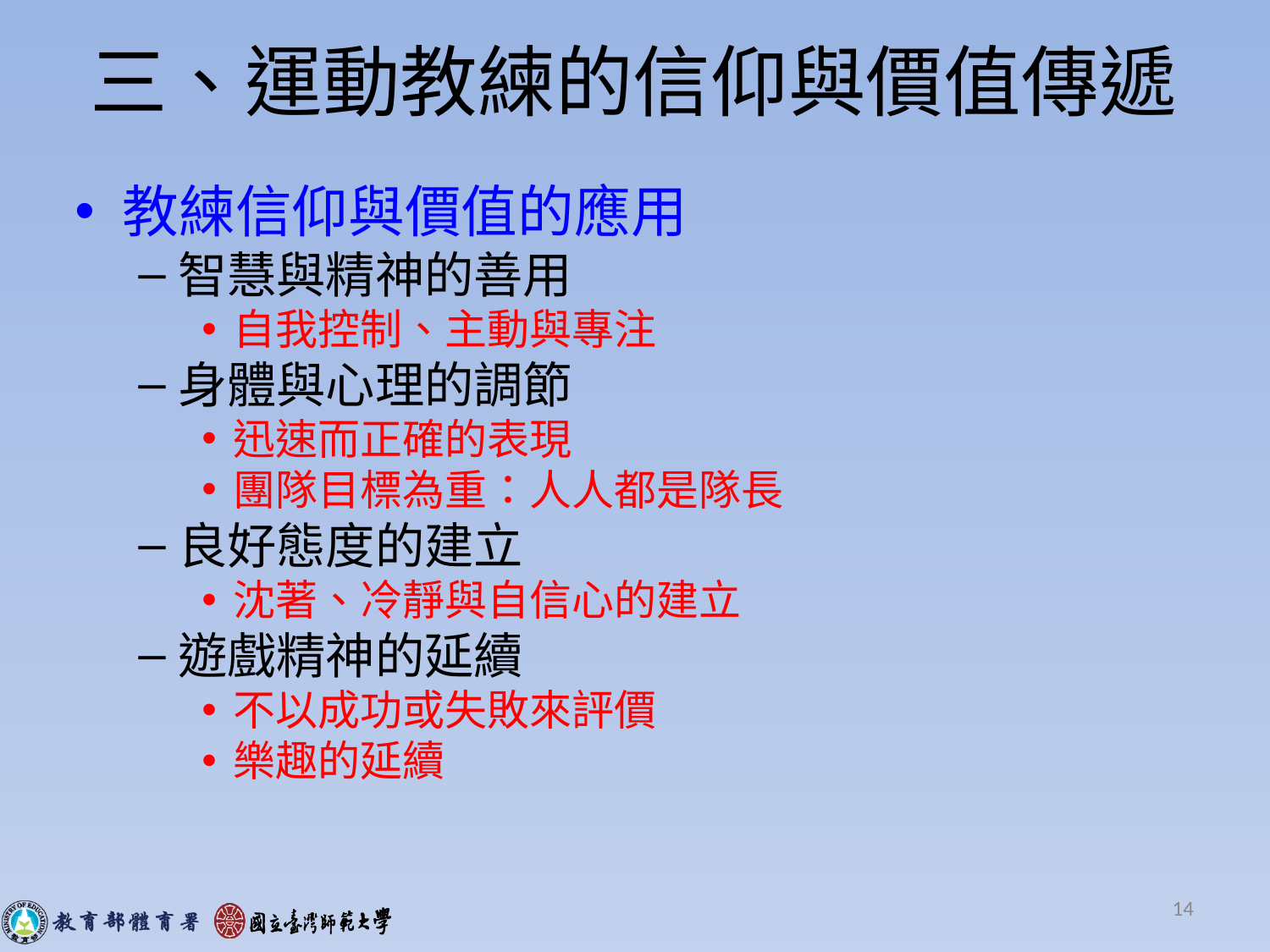

# 三、運動教練的信仰與價值傳遞
教練信仰與價值的應用
智慧與精神的善用
自我控制、主動與專注
身體與心理的調節
迅速而正確的表現
團隊目標為重：人人都是隊長
良好態度的建立
沈著、冷靜與自信心的建立
遊戲精神的延續
不以成功或失敗來評價
樂趣的延續

14